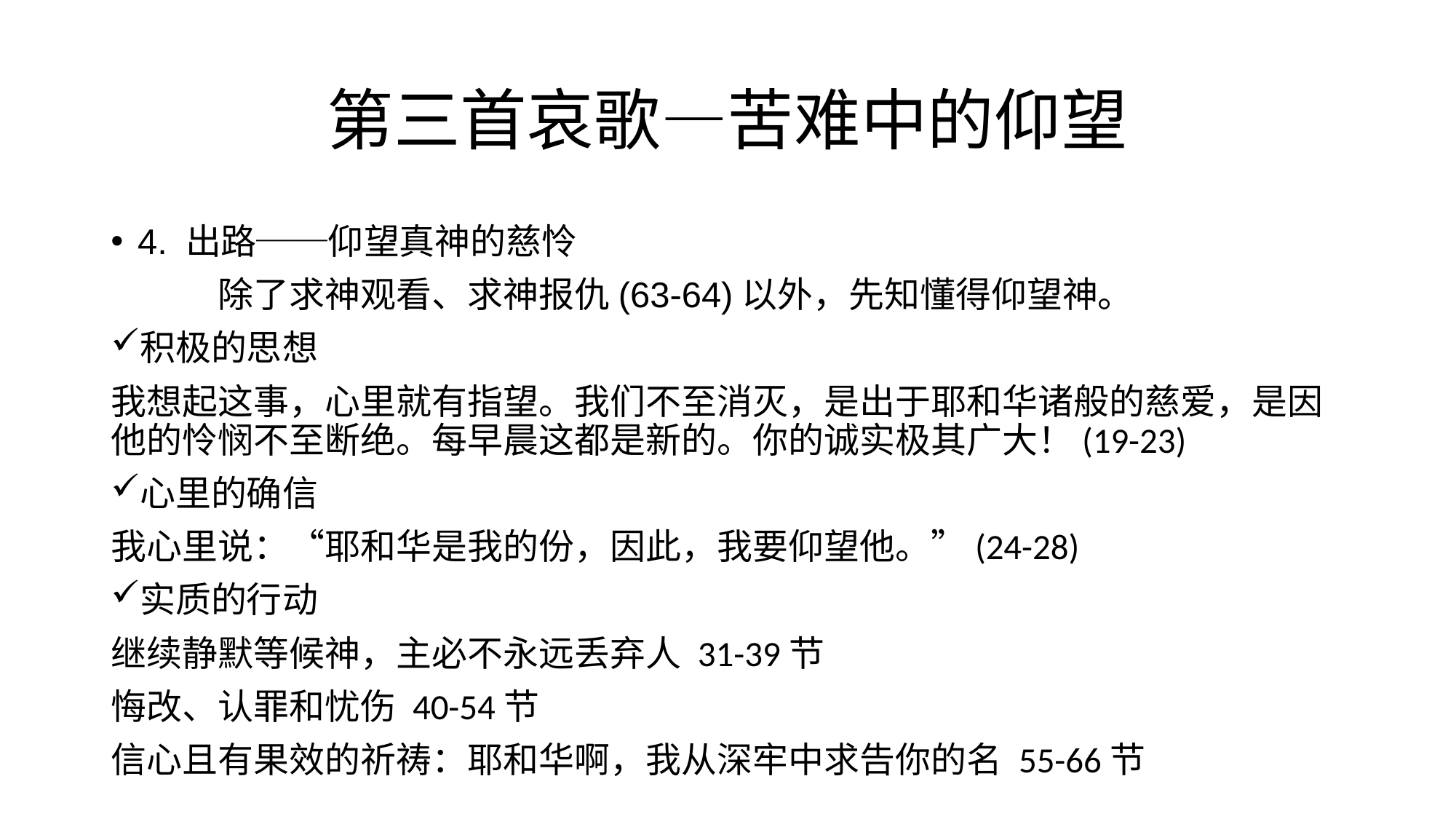

# 第三首哀歌—苦难中的仰望
4. 出路──仰望真神的慈怜
	除了求神观看、求神报仇(63-64)以外，先知懂得仰望神。
积极的思想
我想起这事，心里就有指望。我们不至消灭，是出于耶和华诸般的慈爱，是因他的怜悯不至断绝。每早晨这都是新的。你的诚实极其广大！(19-23)
心里的确信
我心里说：“耶和华是我的份，因此，我要仰望他。”(24-28)
实质的行动
继续静默等候神，主必不永远丢弃人 31-39节
悔改、认罪和忧伤 40-54节
信心且有果效的祈祷：耶和华啊，我从深牢中求告你的名 55-66节